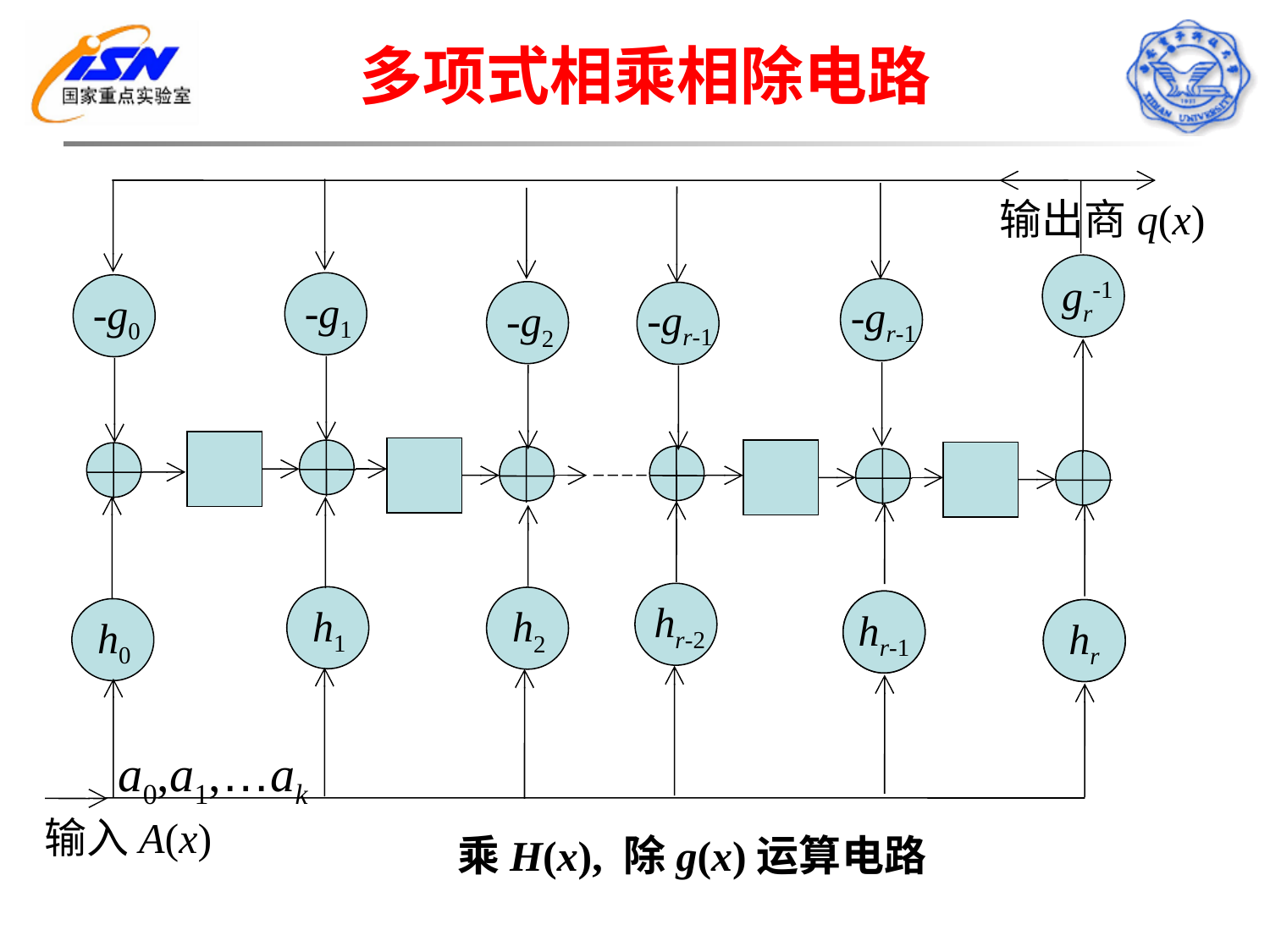

多项式相乘相除电路

-g1

-g0

-gr-1

-gr-1

-g2

输出商q(x)

gr-1

h1

h2
hr-2

b1

hr-1

h0

b1

hr

a0,a1,…ak

输入A(x)
乘H(x), 除g(x)运算电路